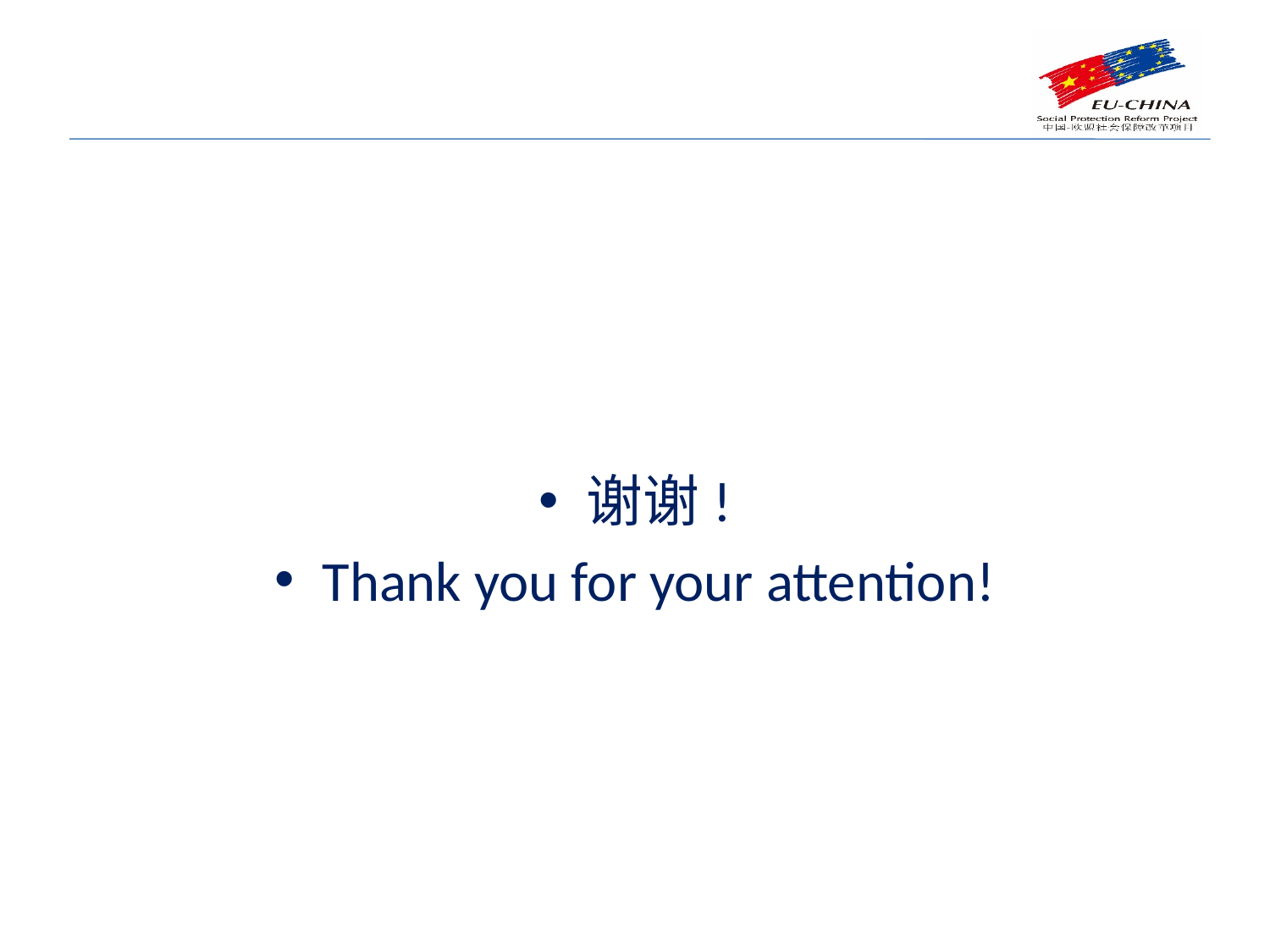

#

谢谢!
Thank you for your attention!